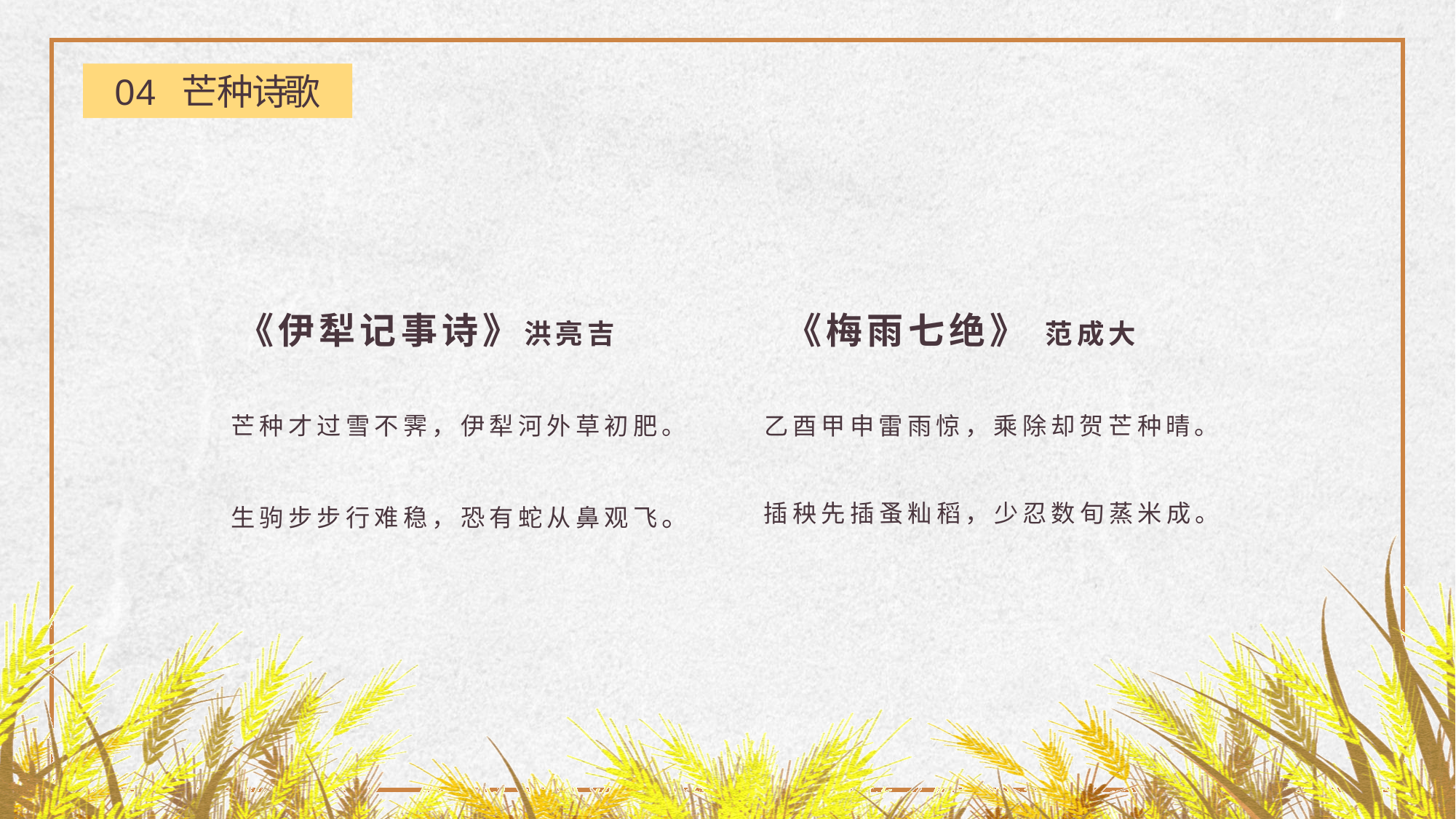

0 4   芒 种 诗歌
    《伊犁记事诗》洪亮吉

　　芒种才过雪不霁，伊犁河外草初肥。

　　生驹步步行难稳，恐有蛇从鼻观飞。

　　《梅雨七绝》 范成大

　　乙酉甲申雷雨惊，乘除却贺芒种晴。

　　插秧先插蚤籼稻，少忍数旬蒸米成。
114053860@qq.com